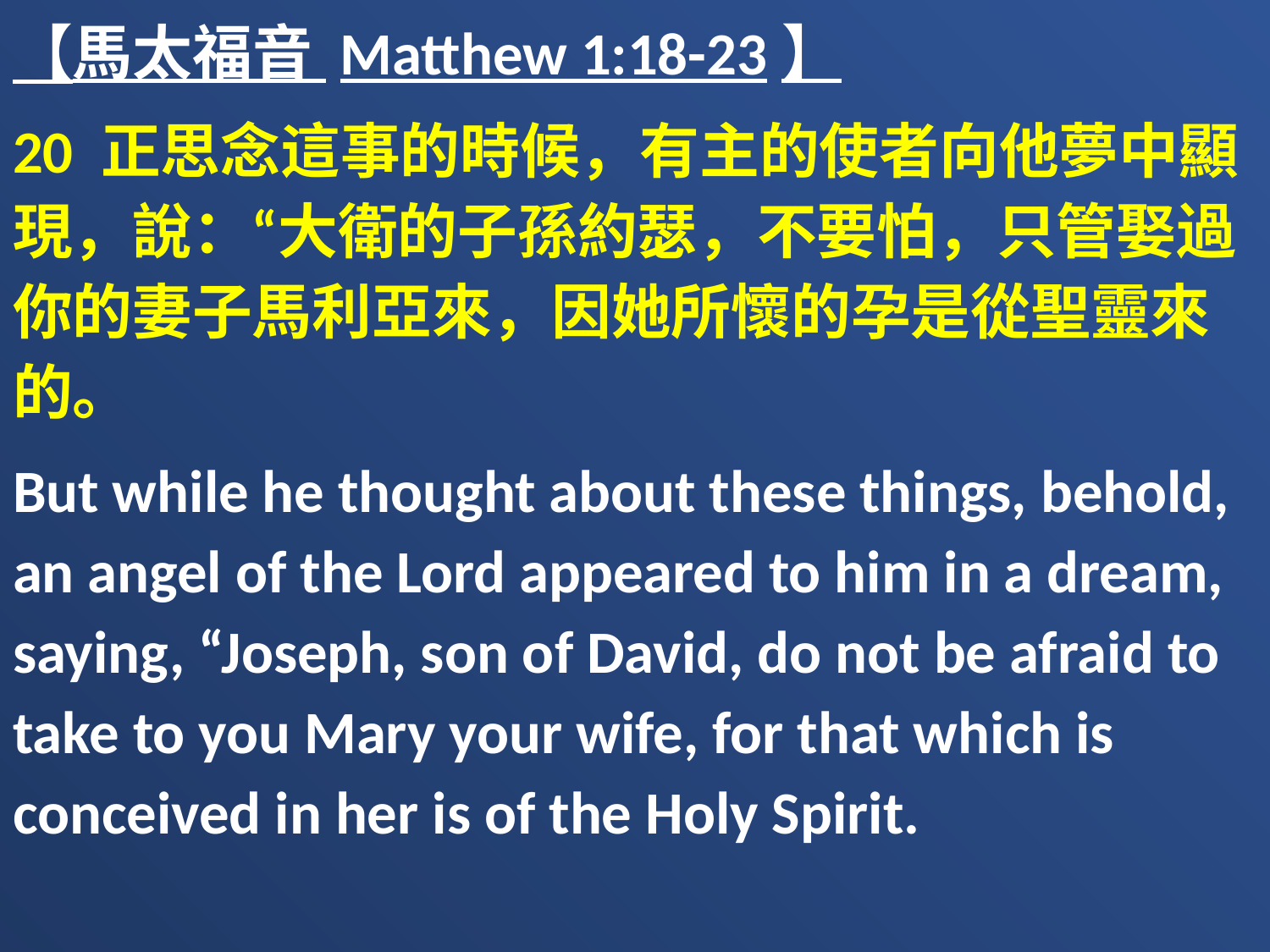

【馬太福音 Matthew 1:18-23】
20 正思念這事的時候，有主的使者向他夢中顯現，說：“大衛的子孫約瑟，不要怕，只管娶過你的妻子馬利亞來，因她所懷的孕是從聖靈來的。
But while he thought about these things, behold, an angel of the Lord appeared to him in a dream, saying, “Joseph, son of David, do not be afraid to take to you Mary your wife, for that which is conceived in her is of the Holy Spirit.